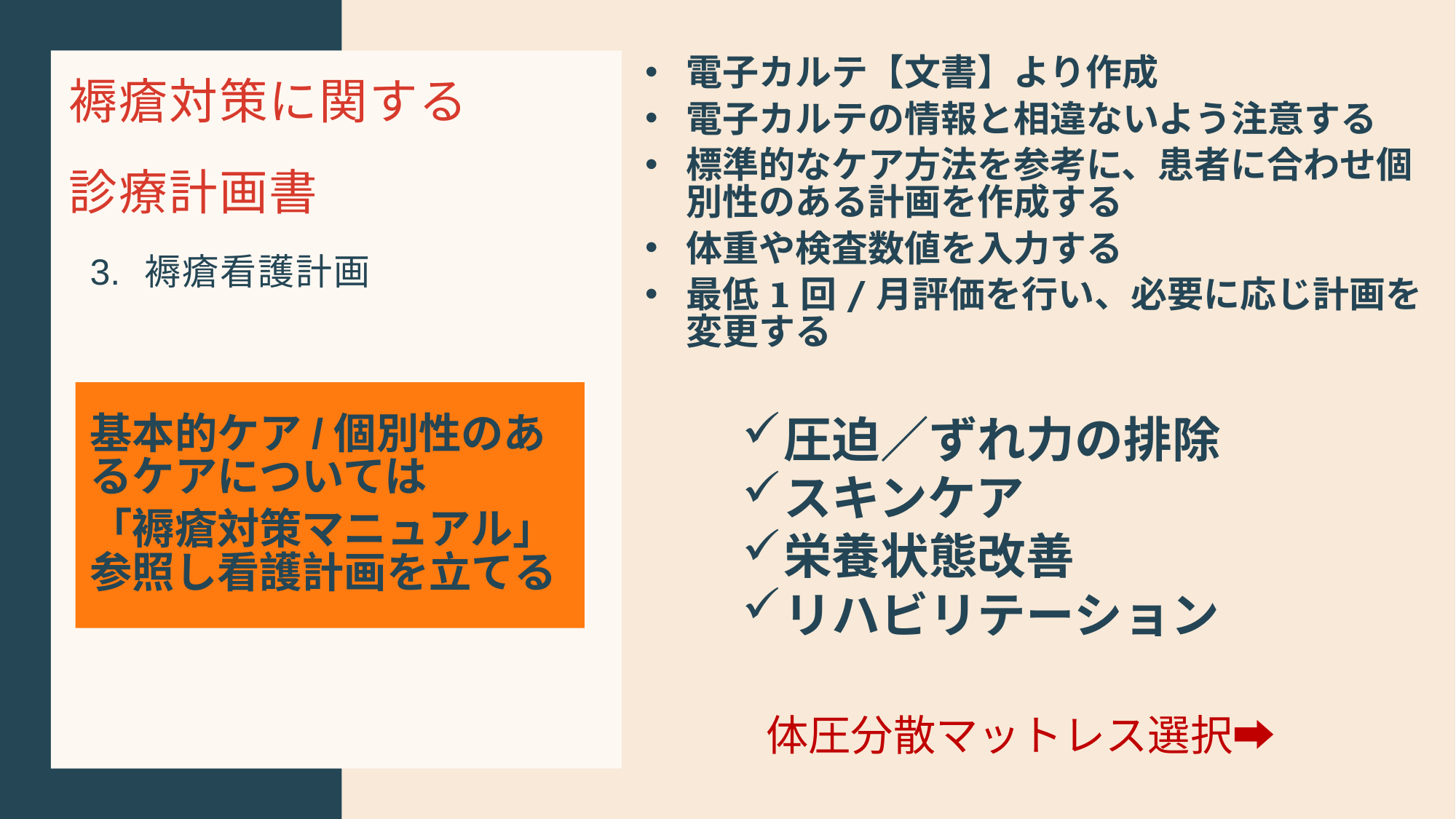

# 褥瘡対策に関する 診療計画書
電子カルテ【文書】より作成
電子カルテの情報と相違ないよう注意する
標準的なケア方法を参考に、患者に合わせ個別性のある計画を作成する
体重や検査数値を入力する
最低1回/月評価を行い、必要に応じ計画を変更する
褥瘡看護計画
基本的ケア/個別性のあるケアについては
「褥瘡対策マニュアル」参照し看護計画を立てる
圧迫／ずれ力の排除
スキンケア
栄養状態改善
リハビリテーション
体圧分散マットレス選択➡︎